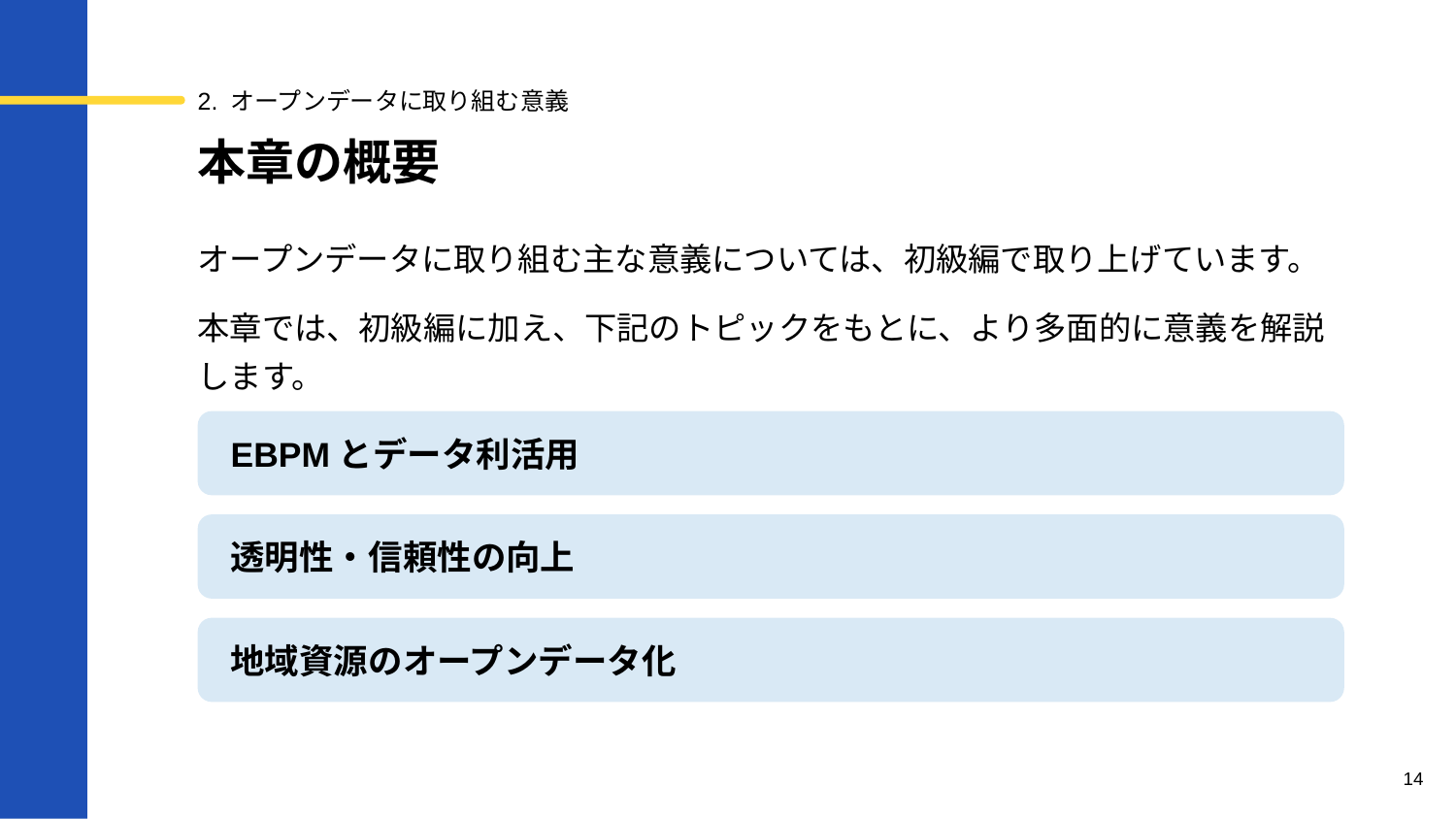

2. オープンデータに取り組む意義
# 本章の概要
オープンデータに取り組む主な意義については、初級編で取り上げています。
本章では、初級編に加え、下記のトピックをもとに、より多面的に意義を解説します。
EBPMとデータ利活用
透明性・信頼性の向上
地域資源のオープンデータ化
14